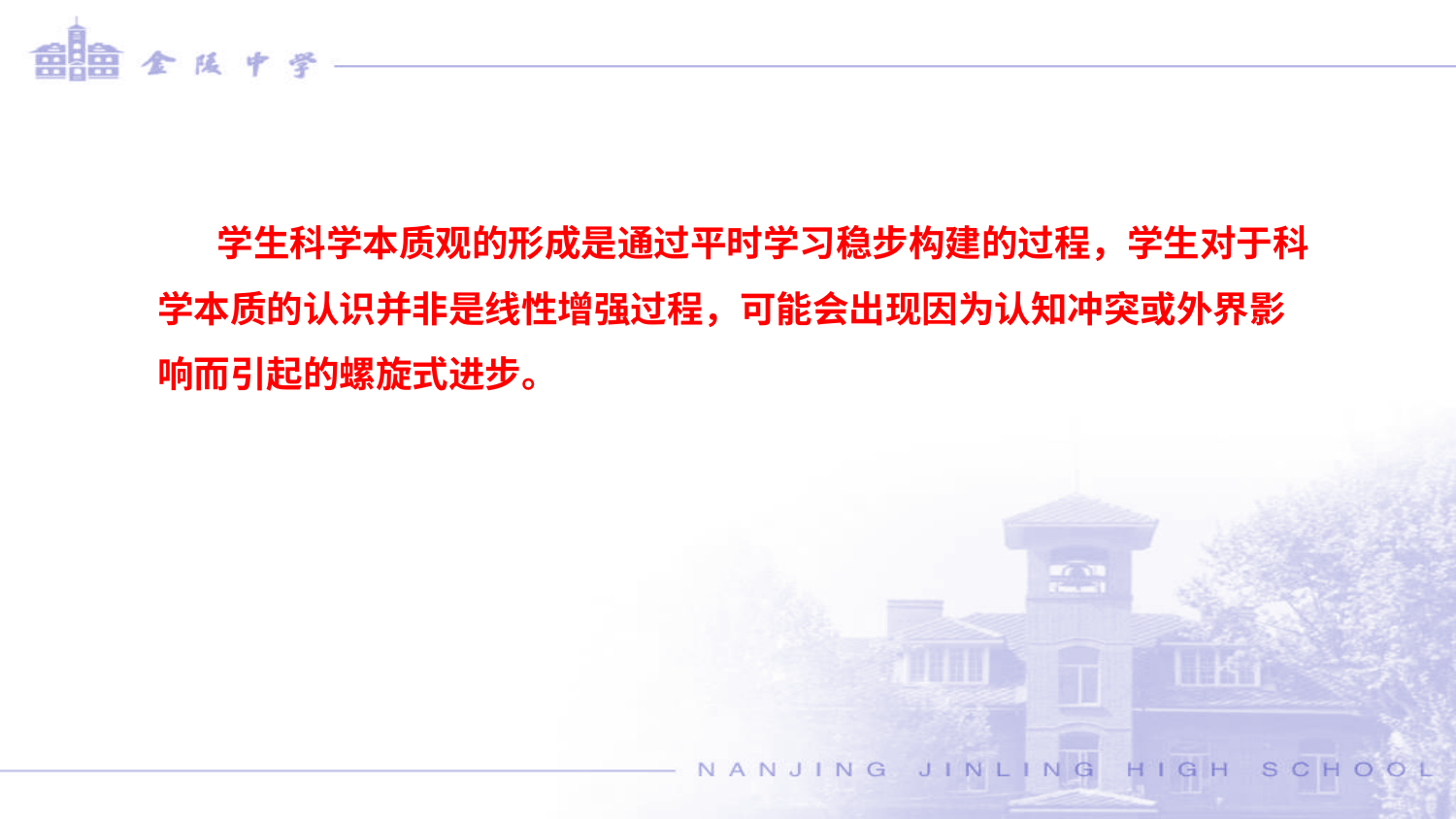

学生科学本质观的形成是通过平时学习稳步构建的过程，学生对于科学本质的认识并非是线性增强过程，可能会出现因为认知冲突或外界影响而引起的螺旋式进步。